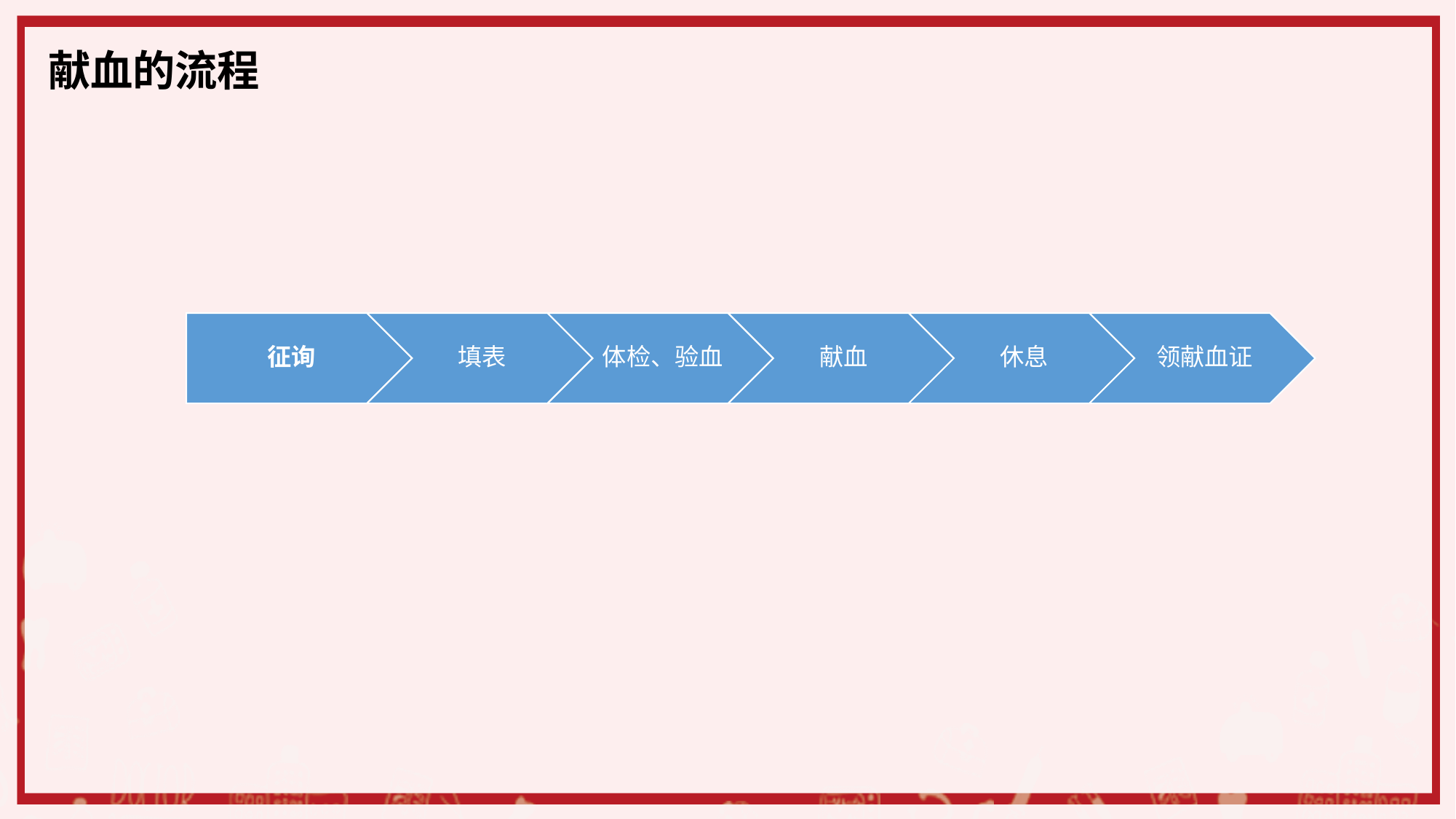

献血的流程
征询
填表
体检、验血
献血
休息
领献血证